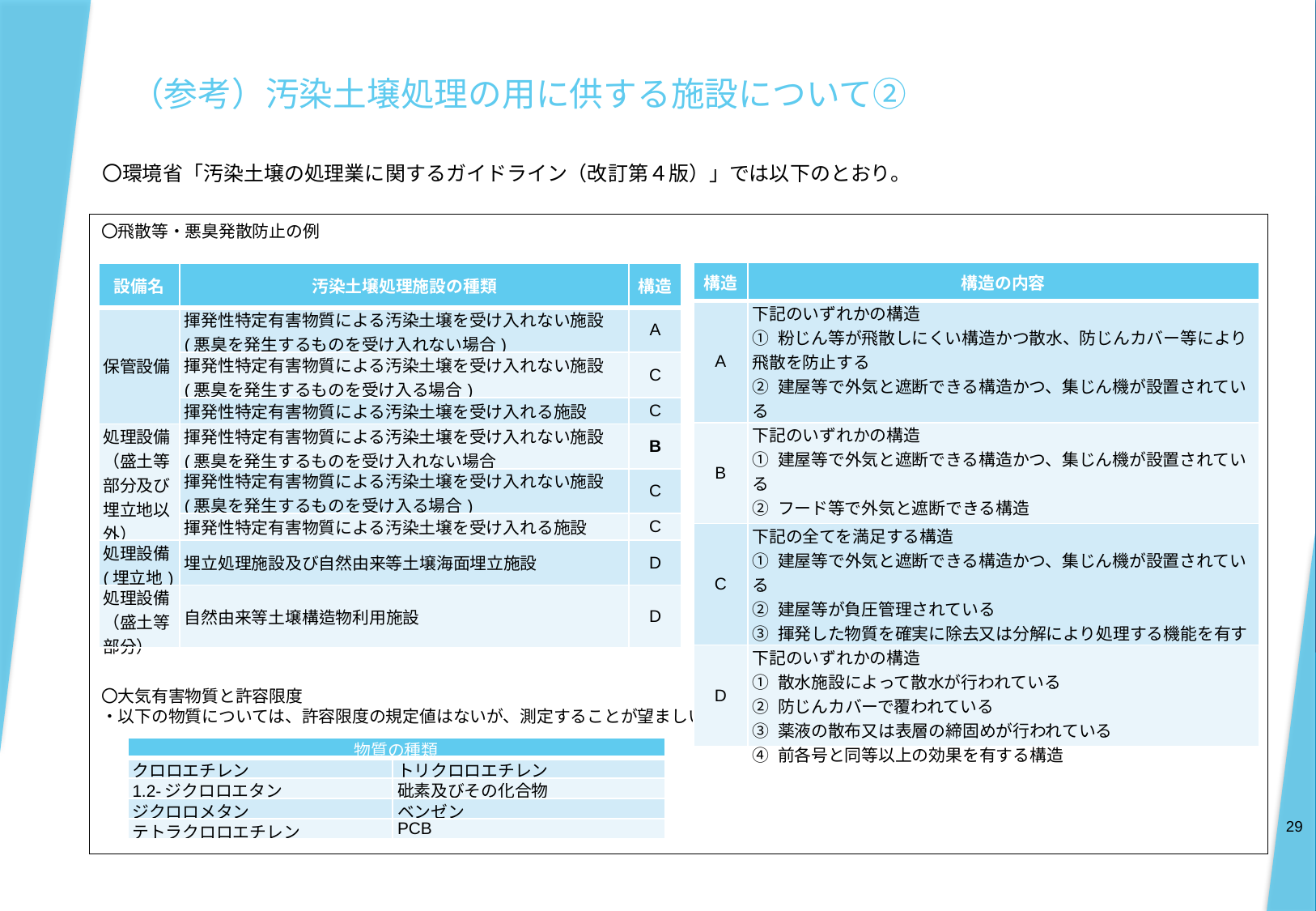

# （参考）汚染土壌処理の用に供する施設について②
〇環境省「汚染土壌の処理業に関するガイドライン（改訂第４版）」では以下のとおり。
〇飛散等・悪臭発散防止の例

〇大気有害物質と許容限度
・以下の物質については、許容限度の規定値はないが、測定することが望ましい。

| 構造 | 構造の内容 |
| --- | --- |
| A | 下記のいずれかの構造 ① 粉じん等が飛散しにくい構造かつ散水、防じんカバー等により飛散を防止する ② 建屋等で外気と遮断できる構造かつ、集じん機が設置されている ③ 前各号と同等以上の効果を有する構造 |
| B | 下記のいずれかの構造 ① 建屋等で外気と遮断できる構造かつ、集じん機が設置されている ② フード等で外気と遮断できる構造 ③ 前各号と同等以上の効果を有する構造 |
| C | 下記の全てを満足する構造 ① 建屋等で外気と遮断できる構造かつ、集じん機が設置されている ② 建屋等が負圧管理されている ③ 揮発した物質を確実に除去又は分解により処理する機能を有する設備が設けられている |
| D | 下記のいずれかの構造 ① 散水施設によって散水が行われている ② 防じんカバーで覆われている ③ 薬液の散布又は表層の締固めが行われている ④ 前各号と同等以上の効果を有する構造 |
| 設備名 | 汚染土壌処理施設の種類 | 構造 |
| --- | --- | --- |
| 保管設備 | 揮発性特定有害物質による汚染土壌を受け入れない施設 (悪臭を発生するものを受け入れない場合) | A |
|  | 揮発性特定有害物質による汚染土壌を受け入れない施設 (悪臭を発生するものを受け入る場合) | C |
|  | 揮発性特定有害物質による汚染土壌を受け入れる施設 | C |
| 処理設備 （盛土等部分及び埋立地以外） | 揮発性特定有害物質による汚染土壌を受け入れない施設 (悪臭を発生するものを受け入れない場合 | B |
|  | 揮発性特定有害物質による汚染土壌を受け入れない施設 (悪臭を発生するものを受け入る場合) | C |
|  | 揮発性特定有害物質による汚染土壌を受け入れる施設 | C |
| 処理設備(埋立地) | 埋立処理施設及び自然由来等土壌海面埋立施設 | D |
| 処理設備（盛土等部分） | 自然由来等土壌構造物利用施設 | D |

| 物質の種類 |  |
| --- | --- |
| クロロエチレン | トリクロロエチレン |
| 1.2-ジクロロエタン | 砒素及びその化合物 |
| ジクロロメタン | ベンゼン |
| テトラクロロエチレン | PCB |
29